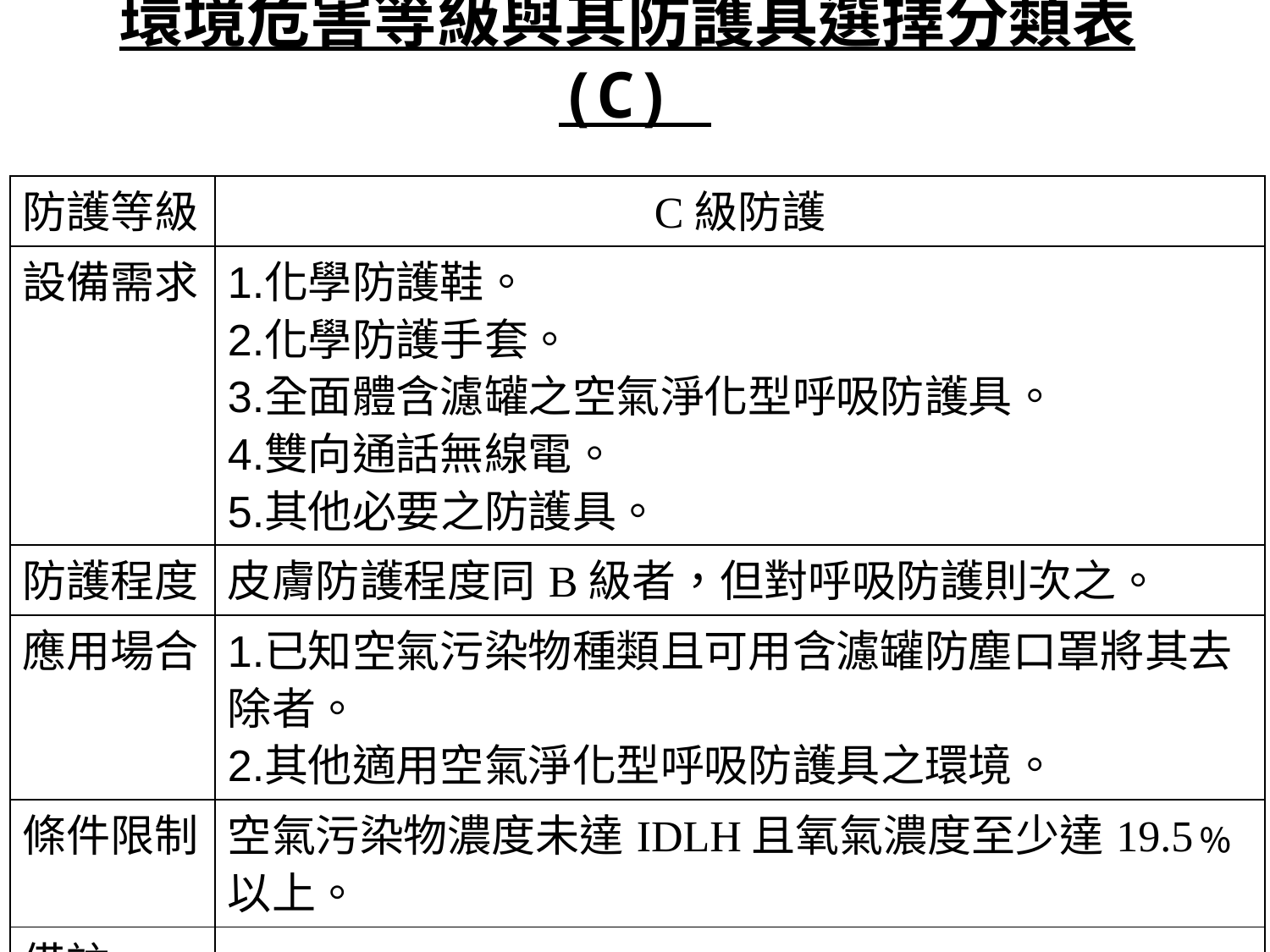

環境危害等級與其防護具選擇分類表(C)
| 防護等級 | C級防護 |
| --- | --- |
| 設備需求 | 化學防護鞋。 化學防護手套。 全面體含濾罐之空氣淨化型呼吸防護具。 雙向通話無線電。 其他必要之防護具。 |
| 防護程度 | 皮膚防護程度同B級者，但對呼吸防護則次之。 |
| 應用場合 | 已知空氣污染物種類且可用含濾罐防塵口罩將其去除者。 其他適用空氣淨化型呼吸防護具之環境。 |
| 條件限制 | 空氣污染物濃度未達IDLH且氧氣濃度至少達19.5﹪以上。 |
| 備註 |  |